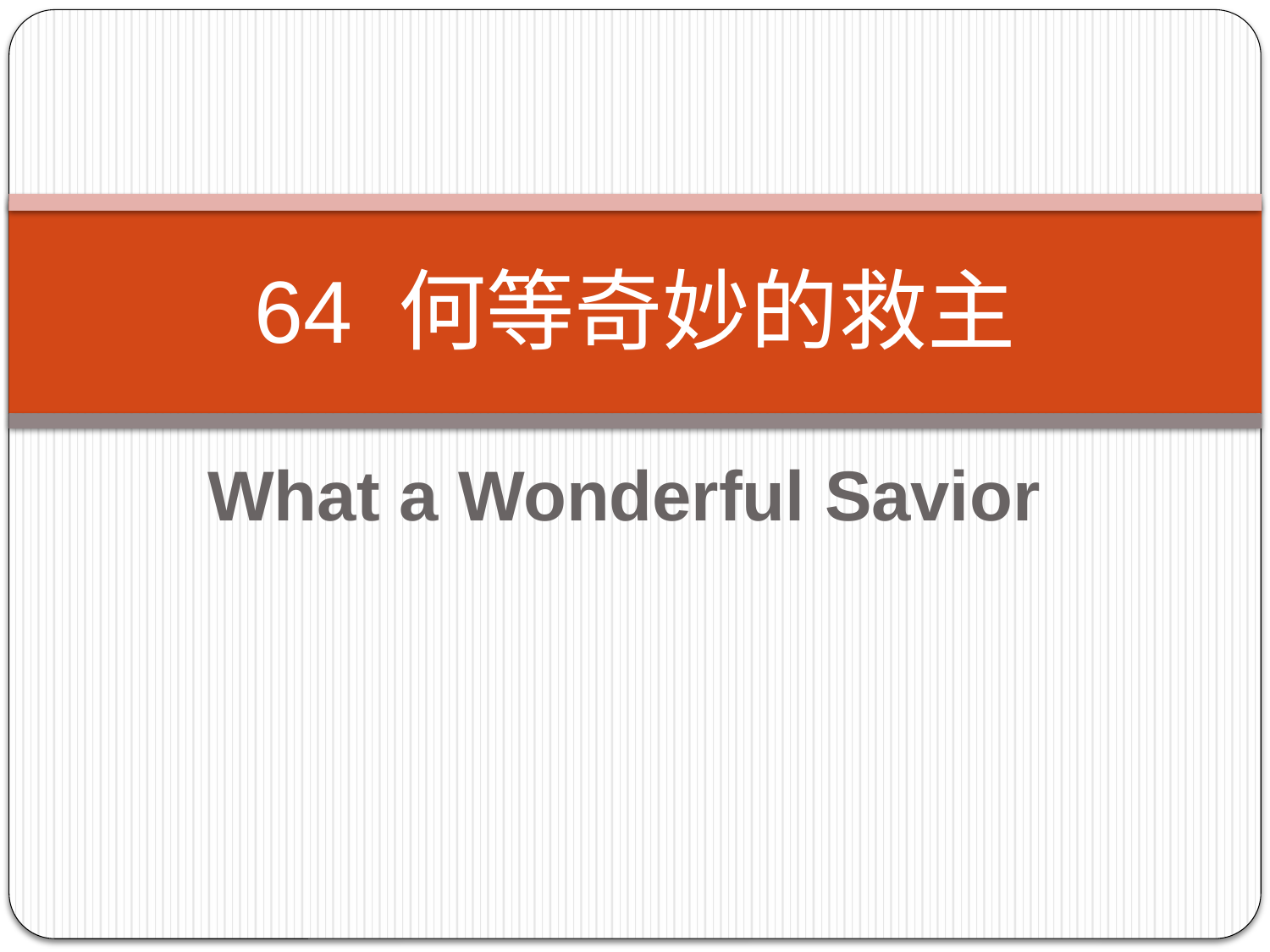

# 64 何等奇妙的救主
What a Wonderful Savior